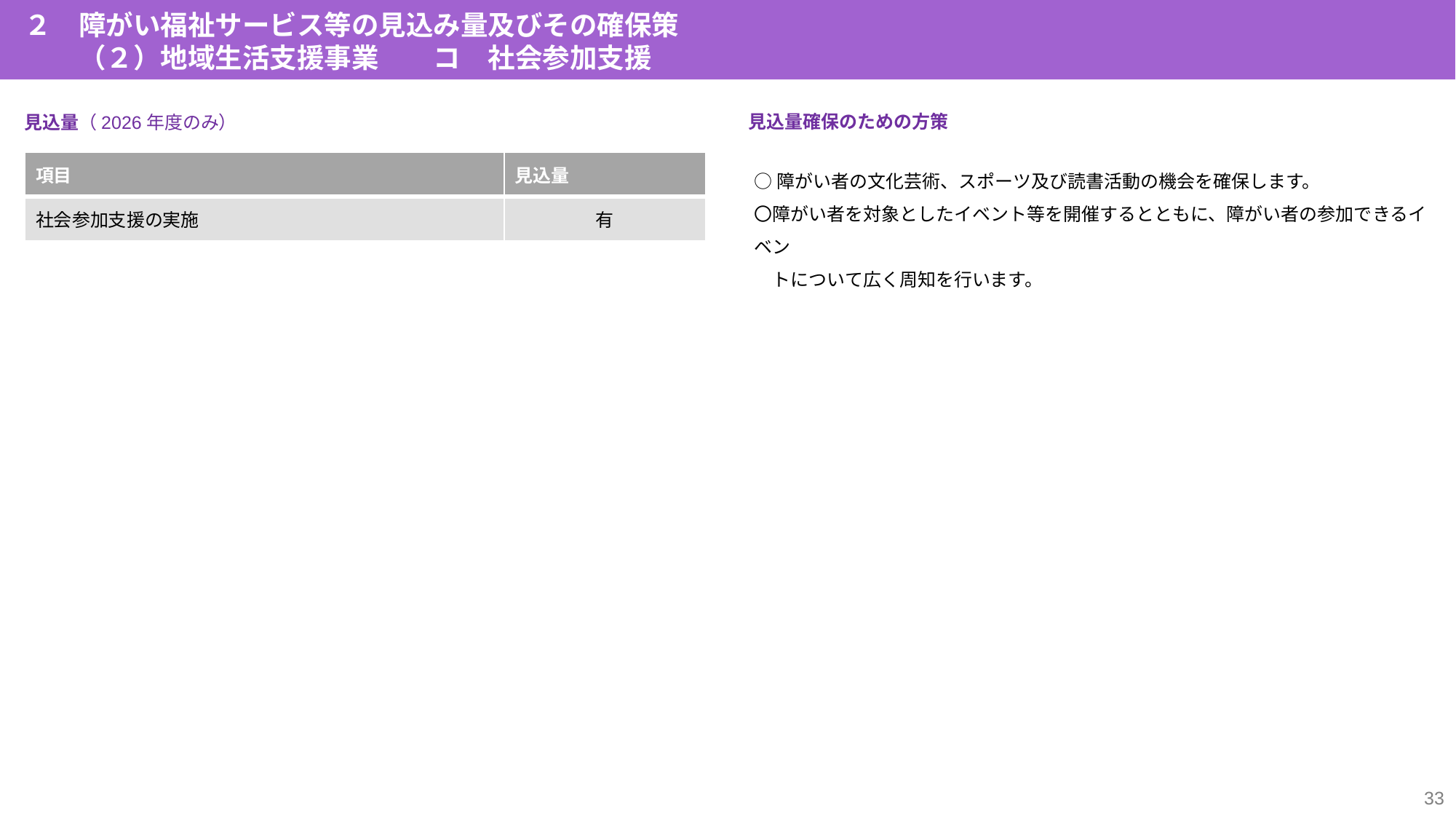

２　障がい福祉サービス等の見込み量及びその確保策
　　（２）地域生活支援事業　　コ　社会参加支援
見込量確保のための方策
見込量（2026年度のみ）
| 項目 | 見込量 |
| --- | --- |
| 社会参加支援の実施 | 有 |
○障がい者の文化芸術、スポーツ及び読書活動の機会を確保します。
〇障がい者を対象としたイベント等を開催するとともに、障がい者の参加できるイベン
　トについて広く周知を行います。
33